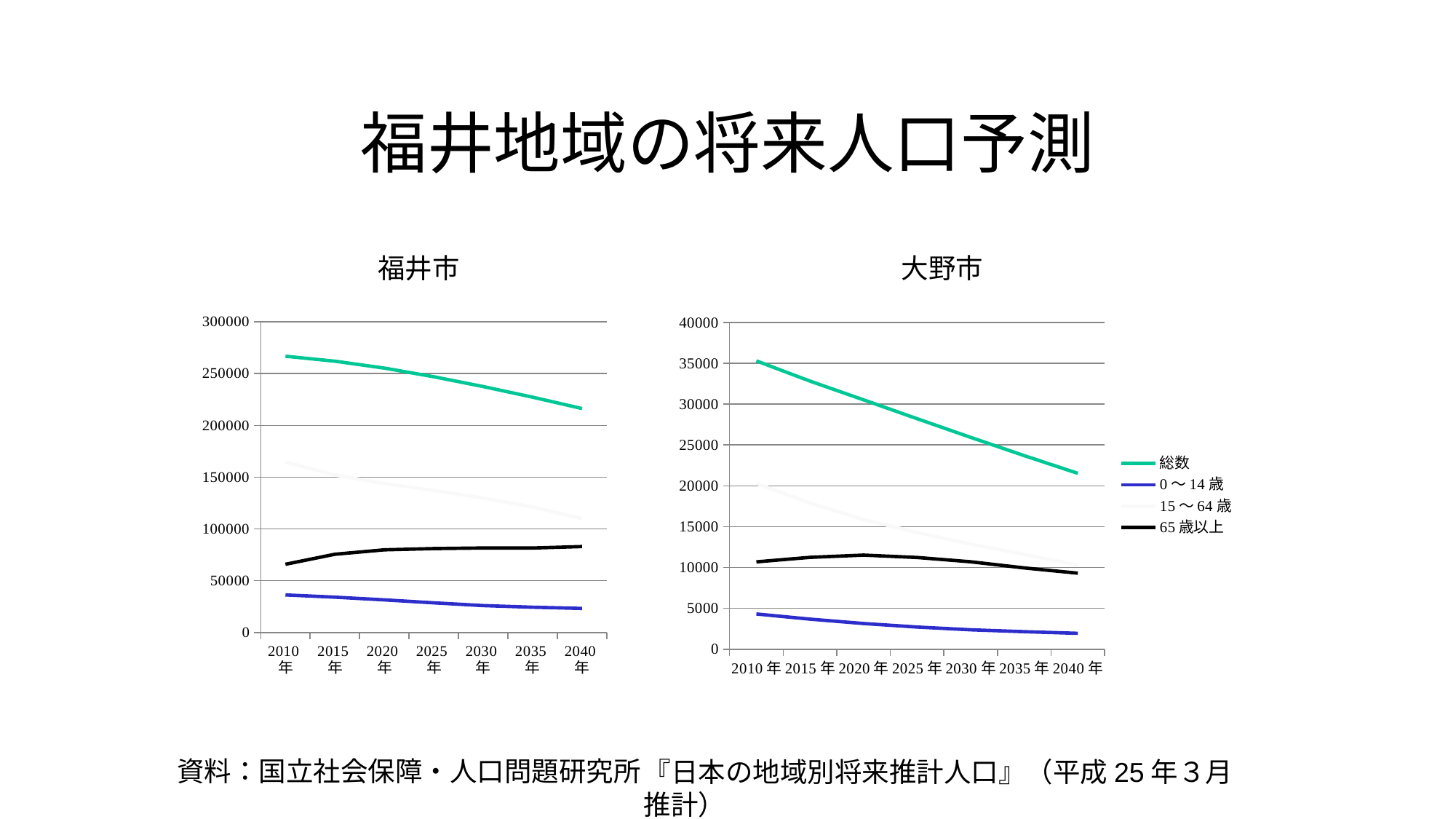

# 福井地域の将来人口予測
福井市
大野市

### Chart

| Category | 総数 | 0～14歳 | 15～64歳 | 65歳以上 |
|---|---|---|---|---|
| 2010年 | 266796.0 | 36314.0 | 164578.0 | 65904.0 |
| 2015年 | 262004.0 | 34184.0 | 152224.0 | 75596.0 |
| 2020年 | 255325.0 | 31568.0 | 143883.0 | 79874.0 |
| 2025年 | 246960.0 | 28654.0 | 137247.0 | 81059.0 |
| 2030年 | 237535.0 | 26029.0 | 129894.0 | 81612.0 |
| 2035年 | 227259.0 | 24432.0 | 121242.0 | 81585.0 |
| 2040年 | 216298.0 | 23270.0 | 109988.0 | 83040.0 |

### Chart

| Category | 総数 | 0～14歳 | 15～64歳 | 65歳以上 |
|---|---|---|---|---|
| 2010年 | 35291.0 | 4314.0 | 20288.0 | 10689.0 |
| 2015年 | 32817.0 | 3680.0 | 17898.0 | 11239.0 |
| 2020年 | 30522.0 | 3142.0 | 15868.0 | 11512.0 |
| 2025年 | 28215.0 | 2711.0 | 14279.0 | 11225.0 |
| 2030年 | 25928.0 | 2378.0 | 12854.0 | 10696.0 |
| 2035年 | 23695.0 | 2142.0 | 11609.0 | 9944.0 |
| 2040年 | 21525.0 | 1946.0 | 10277.0 | 9302.0 |
資料：国立社会保障・人口問題研究所
『日本の地域別将来推計人口』（平成25年３月推計）